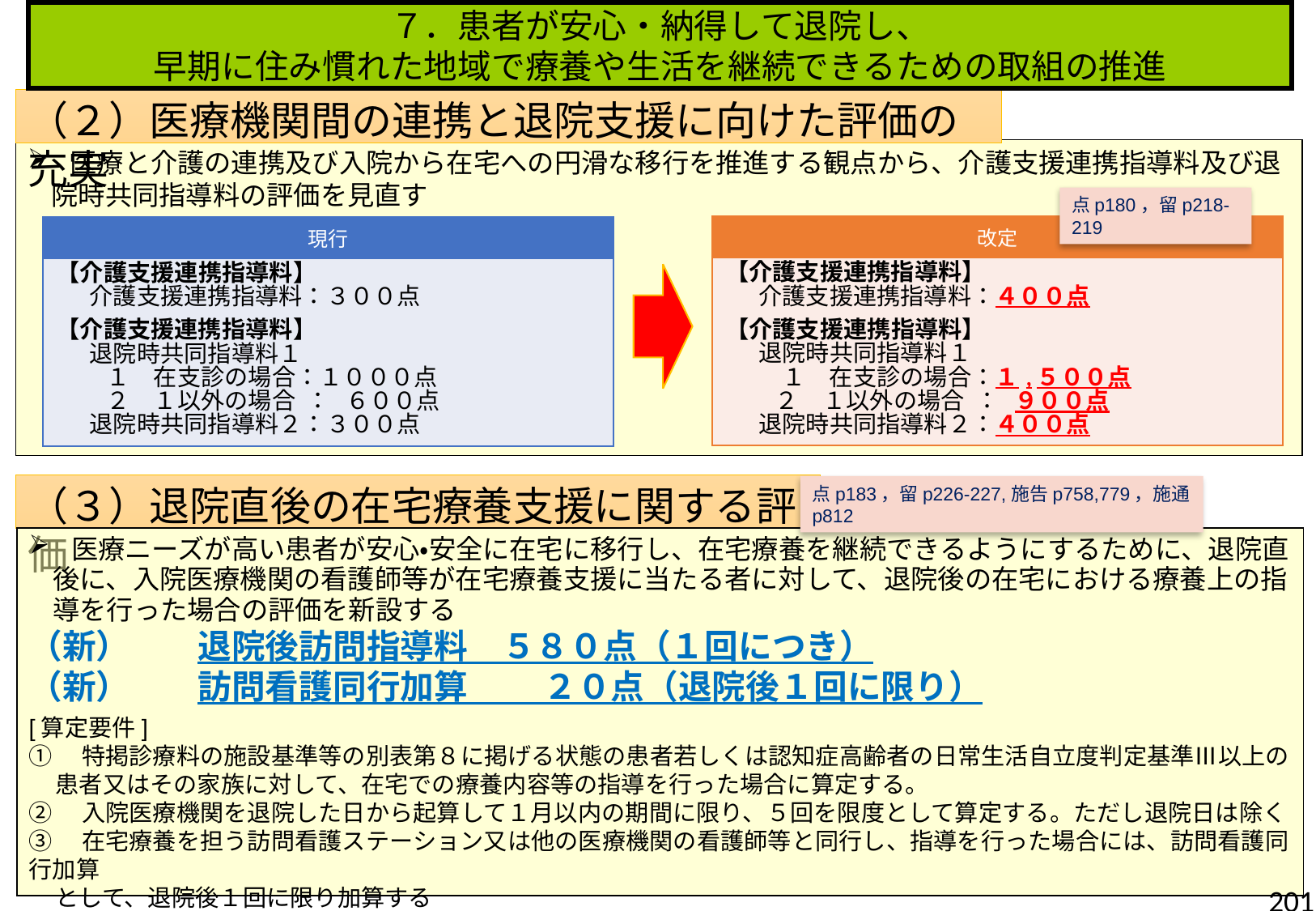

７．患者が安心・納得して退院し、
早期に住み慣れた地域で療養や生活を継続できるための取組の推進
（２）医療機関間の連携と退院支援に向けた評価の充実
  医療と介護の連携及び入院から在宅への円滑な移行を推進する観点から、介護支援連携指導料及び退院時共同指導料の評価を見直す

点p180，留p218-219
| 改定 |
| --- |
| 【介護支援連携指導料】 介護支援連携指導料：４００点 【介護支援連携指導料】 退院時共同指導料１ 　１　在支診の場合：１,５００点 　 ２　１以外の場合 ： ９００点 退院時共同指導料２：４００点 |
| 現行 |
| --- |
| 【介護支援連携指導料】 介護支援連携指導料：３００点 【介護支援連携指導料】 退院時共同指導料１ 　 １　在支診の場合：１０００点 　 ２　１以外の場合 ： ６００点 退院時共同指導料２：３００点 |

（３）退院直後の在宅療養支援に関する評価
点p183，留p226-227,施告p758,779，施通p812
  医療ニーズが高い患者が安心・安全に在宅に移行し、在宅療養を継続できるようにするために、退院直後に、入院医療機関の看護師等が在宅療養支援に当たる者に対して、退院後の在宅における療養上の指導を行った場合の評価を新設する
（新）　　退院後訪問指導料　５８０点（１回につき）
（新）　　訪問看護同行加算　 　２０点（退院後１回に限り）

[算定要件]
①　特掲診療料の施設基準等の別表第８に掲げる状態の患者若しくは認知症高齢者の日常生活自立度判定基準Ⅲ以上の
    患者又はその家族に対して、在宅での療養内容等の指導を行った場合に算定する。
②　入院医療機関を退院した日から起算して１月以内の期間に限り、５回を限度として算定する。ただし退院日は除く
③　在宅療養を担う訪問看護ステーション又は他の医療機関の看護師等と同行し、指導を行った場合には、訪問看護同行加算
    として、退院後１回に限り加算する
201